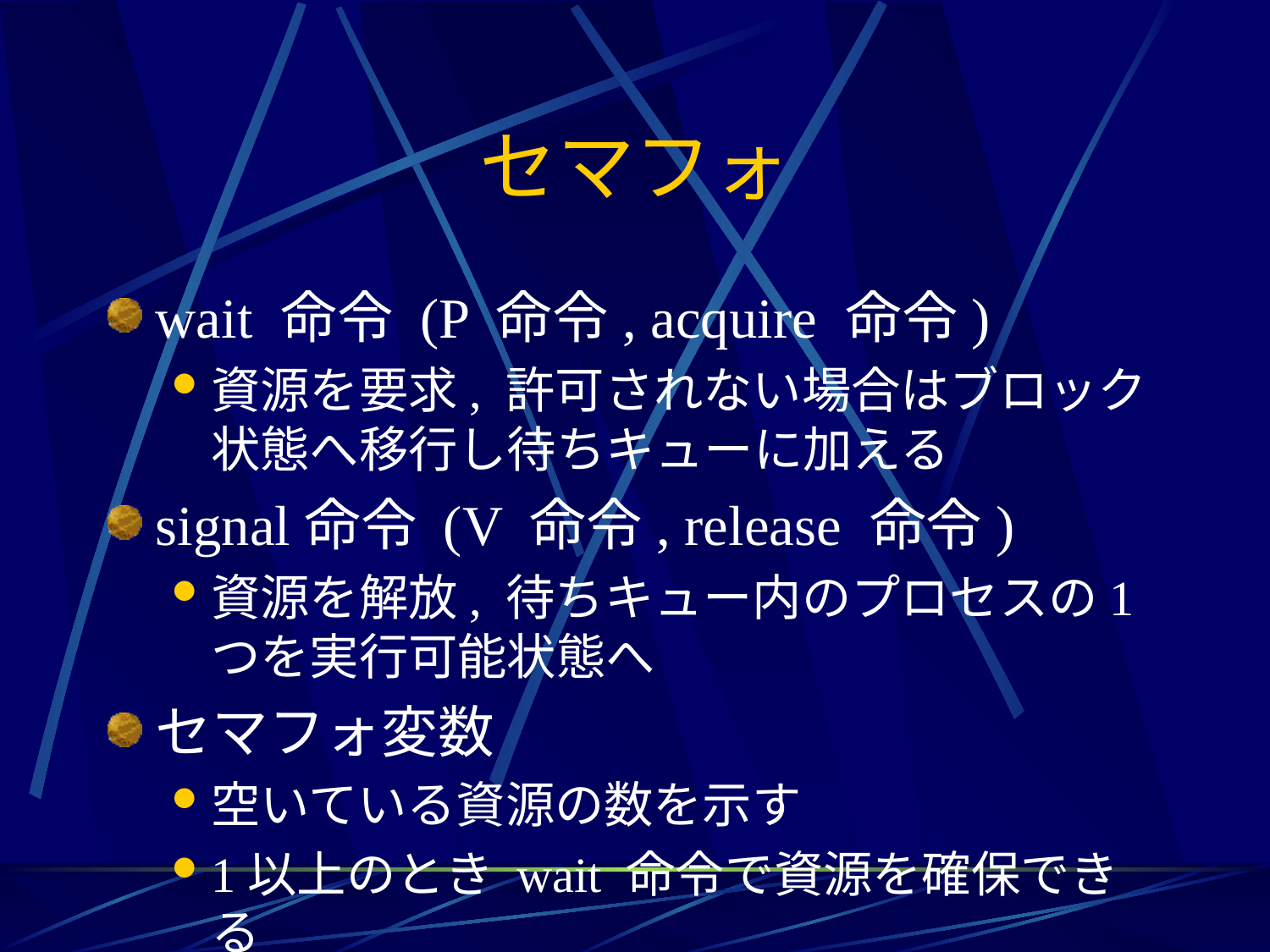

# セマフォ
wait 命令 (P 命令, acquire 命令)
資源を要求, 許可されない場合はブロック状態へ移行し待ちキューに加える
signal命令 (V 命令, release 命令)
資源を解放, 待ちキュー内のプロセスの1つを実行可能状態へ
セマフォ変数
空いている資源の数を示す
1以上のとき wait 命令で資源を確保できる